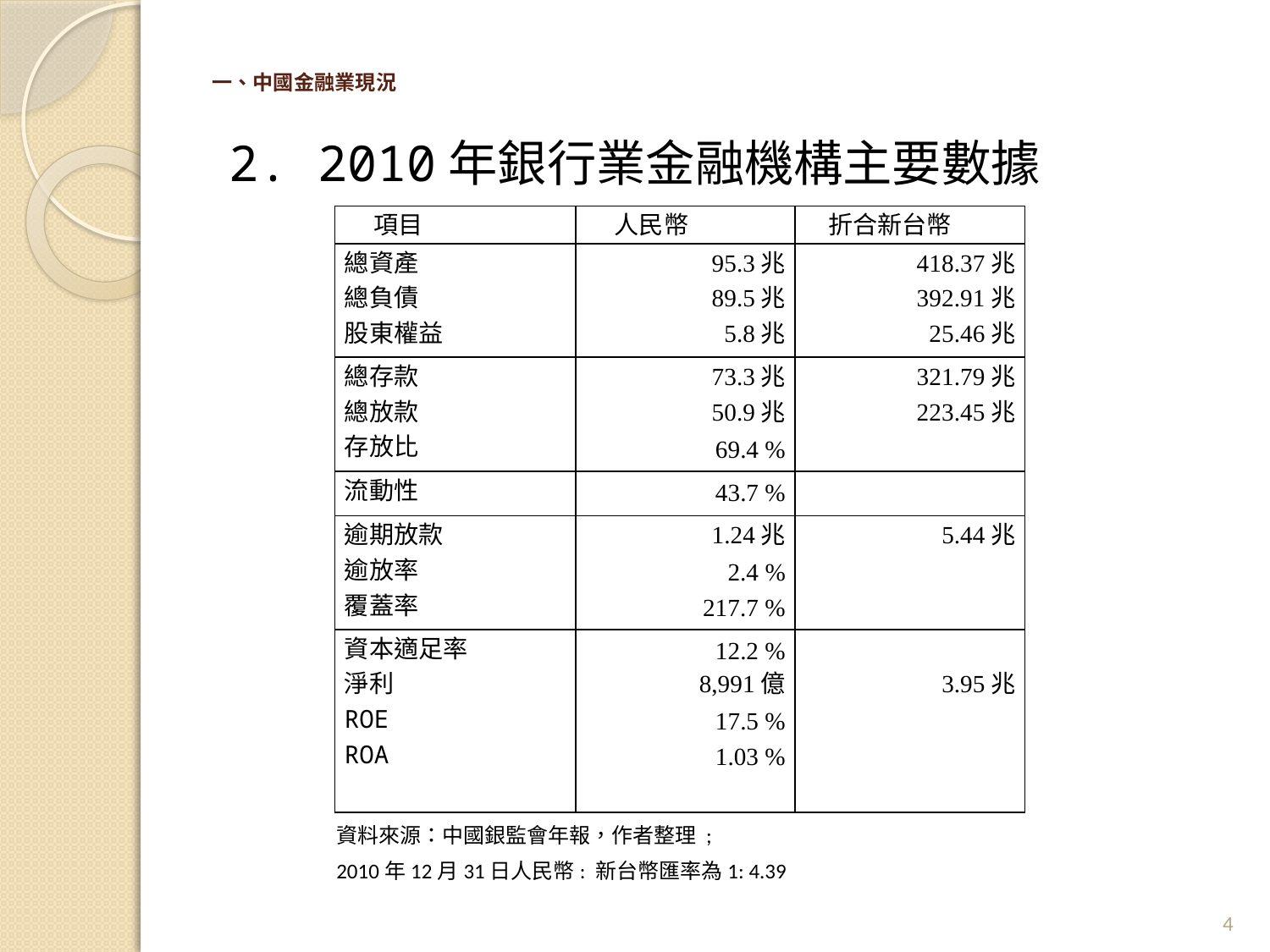

# 一、中國金融業現況
2. 2010年銀行業金融機構主要數據

                      資料來源：中國銀監會年報，作者整理 ;
                      2010年12月31日人民幣: 新台幣匯率為1: 4.39
| 項目 | 人民幣 | 折合新台幣 |
| --- | --- | --- |
| 總資產 總負債 股東權益 | 95.3兆 89.5兆 5.8兆 | 418.37兆 392.91兆 25.46兆 |
| 總存款 總放款 存放比 | 73.3兆 50.9兆 69.4 % | 321.79兆 223.45兆 |
| 流動性 | 43.7 % |  |
| 逾期放款 逾放率 覆蓋率 | 1.24兆 2.4 % 217.7 % | 5.44兆 |
| 資本適足率 淨利 ROE ROA | 12.2 % 8,991億 17.5 % 1.03 % | 3.95兆 |
4